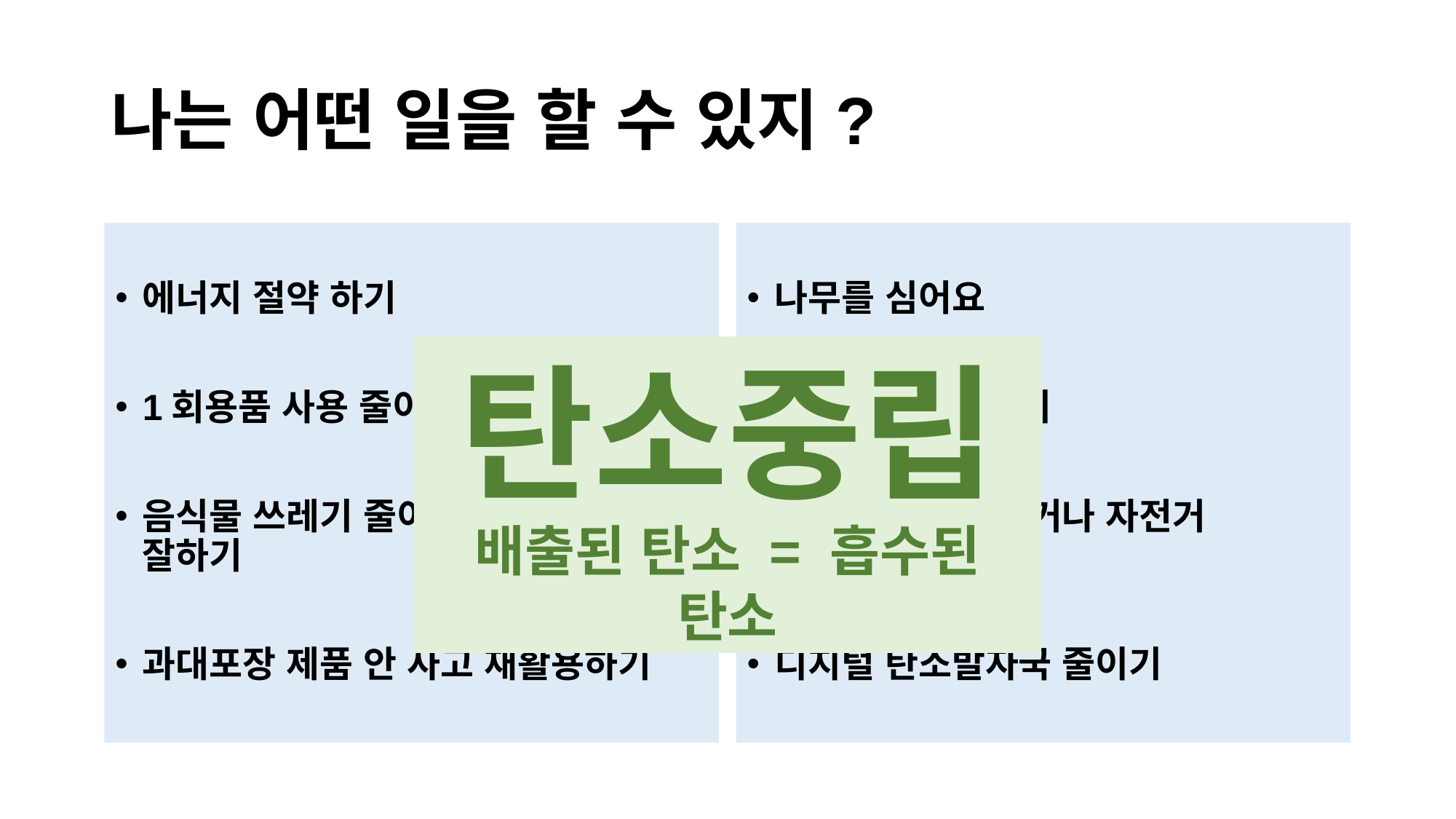

# 나는 어떤 일을 할 수 있지?
에너지 절약 하기

1회용품 사용 줄이기

음식물 쓰레기 줄이고, 분리수거 잘하기

과대포장 제품 안 사고 재활용하기
나무를 심어요

대중교통 이용하기

가까운 거리는 걷거나 자전거 이용하기

디지털 탄소발자국 줄이기
탄소중립
배출된 탄소 = 흡수된 탄소